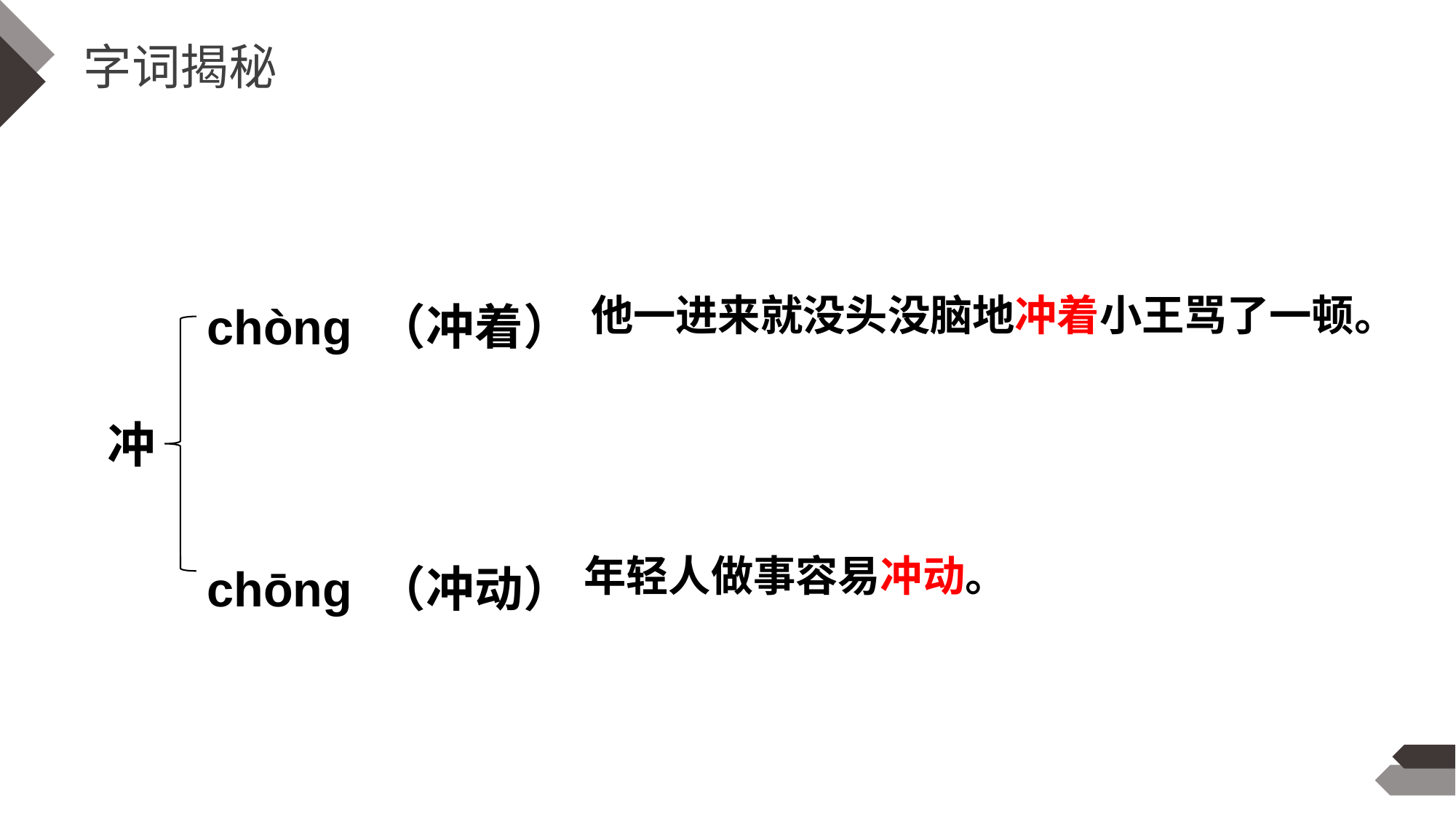

字词揭秘
chòng （冲着）

chōng （冲动）

他一进来就没头没脑地冲着小王骂了一顿。
冲
年轻人做事容易冲动。